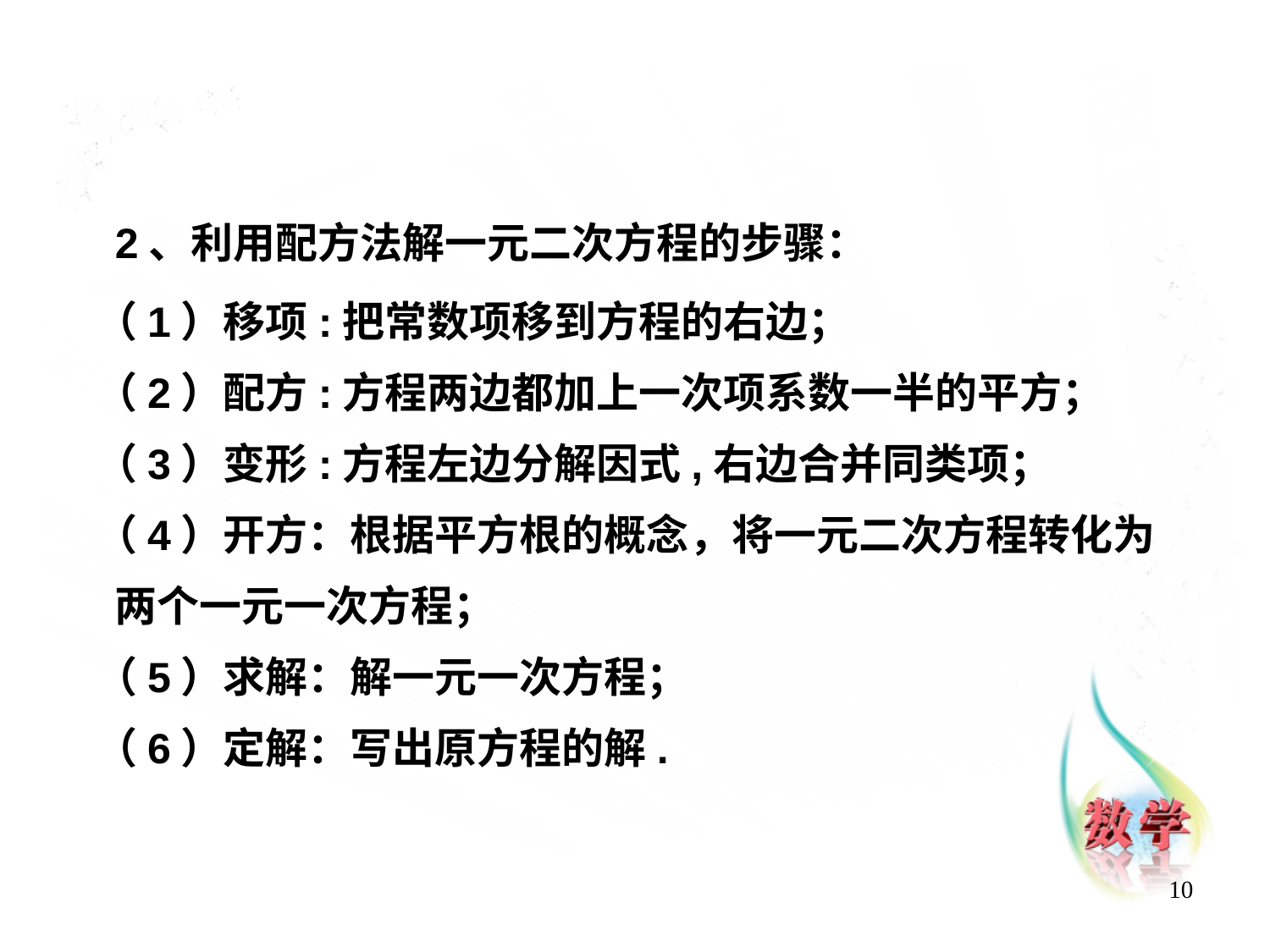

2、利用配方法解一元二次方程的步骤：
（1）移项:把常数项移到方程的右边；
（2）配方:方程两边都加上一次项系数一半的平方；
（3）变形:方程左边分解因式,右边合并同类项；
（4）开方：根据平方根的概念，将一元二次方程转化为
 两个一元一次方程；
（5）求解：解一元一次方程；
（6）定解：写出原方程的解.
10